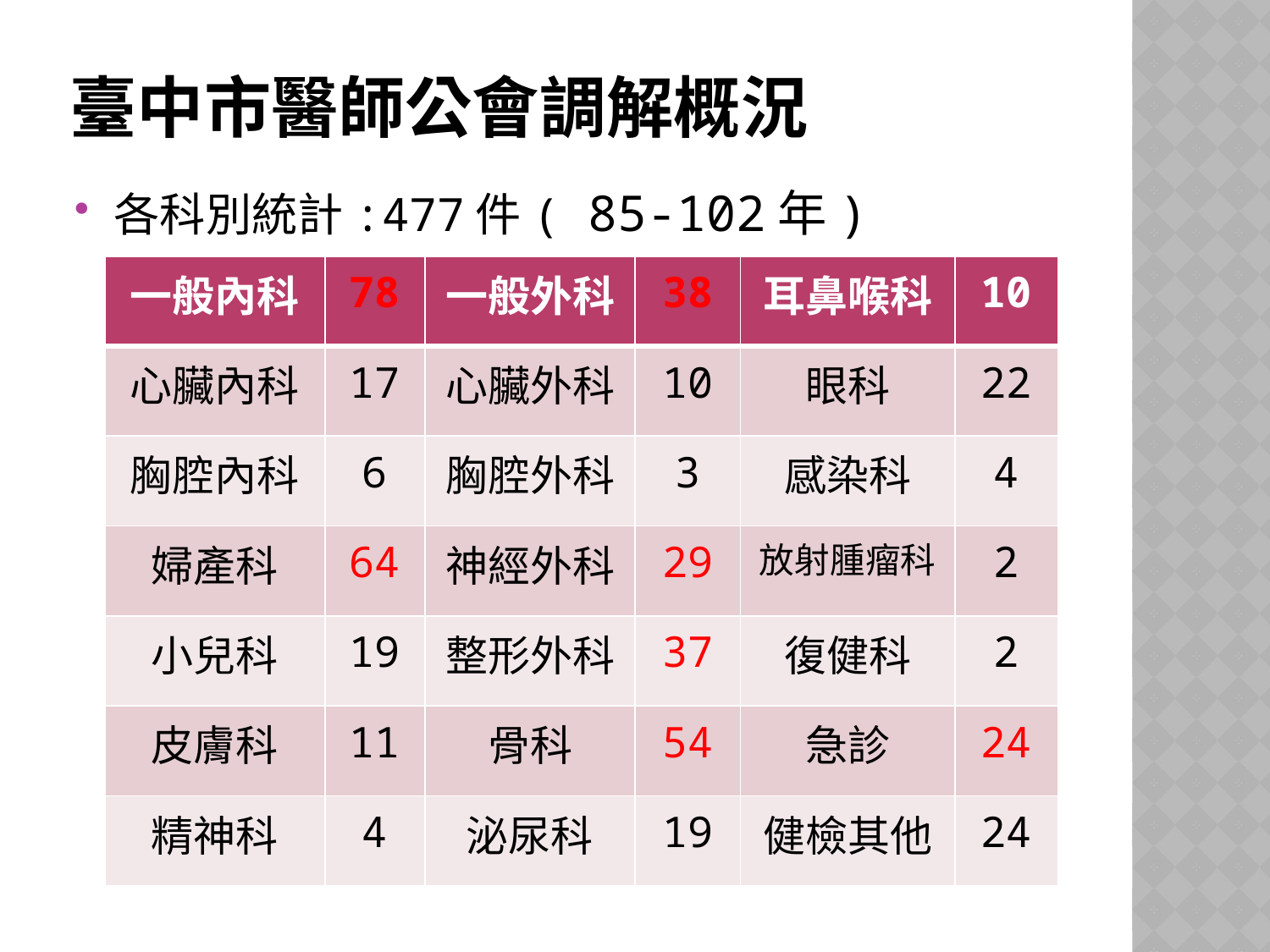

# 臺中市醫師公會調解概況
各科別統計:477件( 85-102年)

| 一般內科 | 78 | 一般外科 | 38 | 耳鼻喉科 | 10 |
| --- | --- | --- | --- | --- | --- |
| 心臟內科 | 17 | 心臟外科 | 10 | 眼科 | 22 |
| 胸腔內科 | 6 | 胸腔外科 | 3 | 感染科 | 4 |
| 婦產科 | 64 | 神經外科 | 29 | 放射腫瘤科 | 2 |
| 小兒科 | 19 | 整形外科 | 37 | 復健科 | 2 |
| 皮膚科 | 11 | 骨科 | 54 | 急診 | 24 |
| 精神科 | 4 | 泌尿科 | 19 | 健檢其他 | 24 |